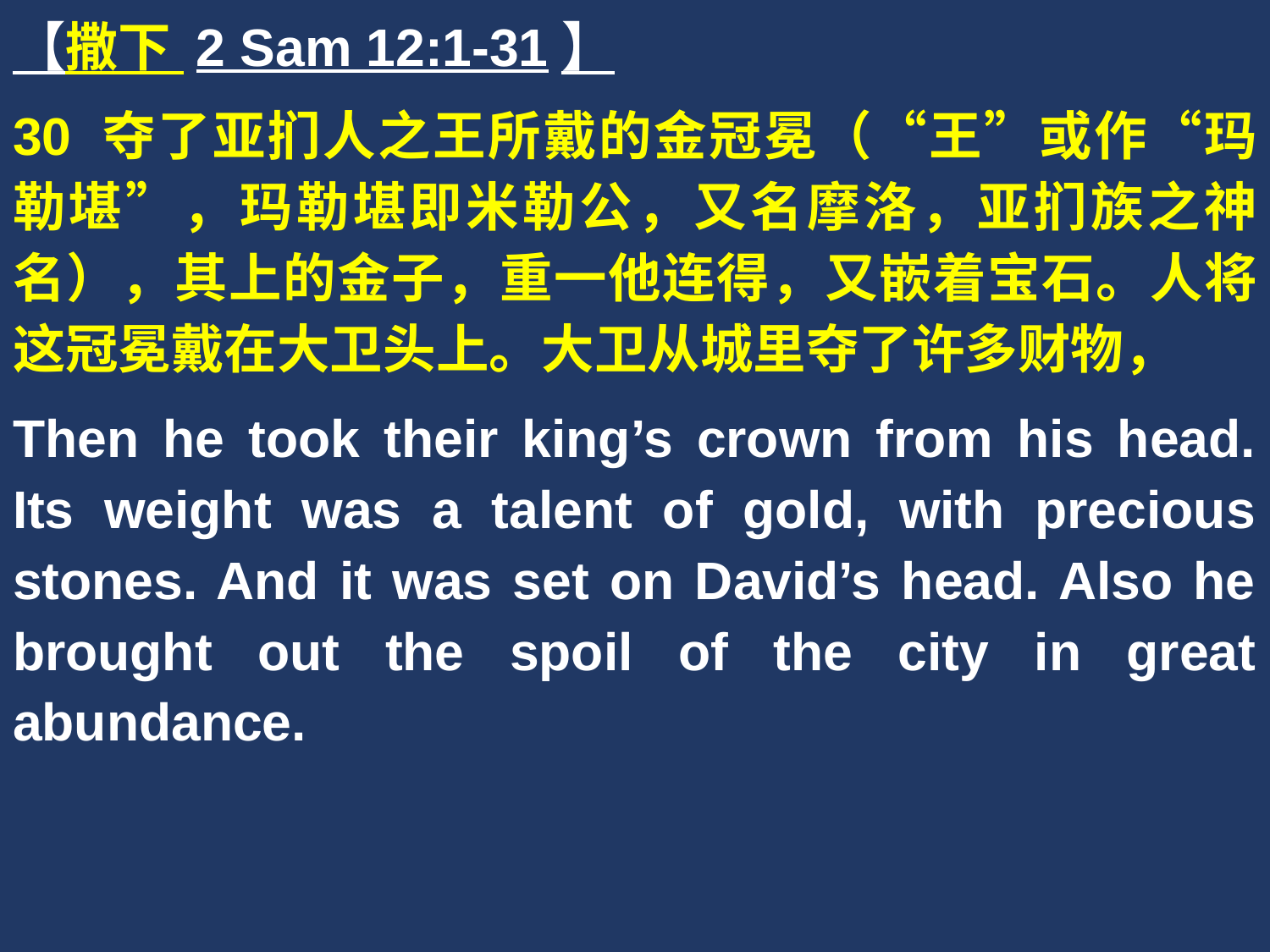

【撒下 2 Sam 12:1-31】
30 夺了亚扪人之王所戴的金冠冕（“王”或作“玛勒堪”，玛勒堪即米勒公，又名摩洛，亚扪族之神名），其上的金子，重一他连得，又嵌着宝石。人将这冠冕戴在大卫头上。大卫从城里夺了许多财物，
Then he took their king’s crown from his head. Its weight was a talent of gold, with precious stones. And it was set on David’s head. Also he brought out the spoil of the city in great abundance.